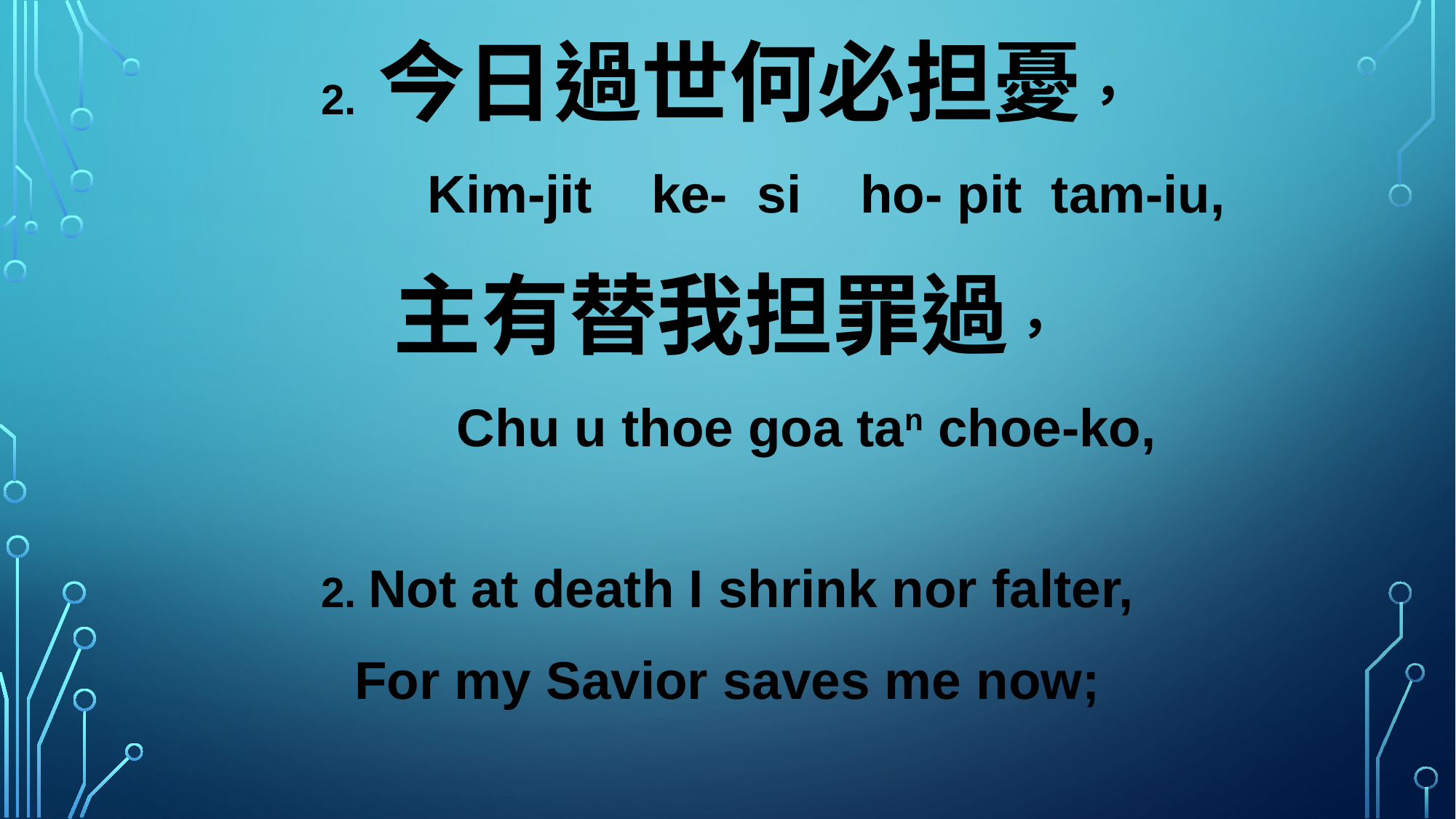

2. 今日過世何必担憂，
               Kim-jit    ke-  si    ho- pit  tam-iu,
主有替我担罪過，
                 Chu u thoe goa tan choe-ko,

2. Not at death I shrink nor falter,
For my Savior saves me now;